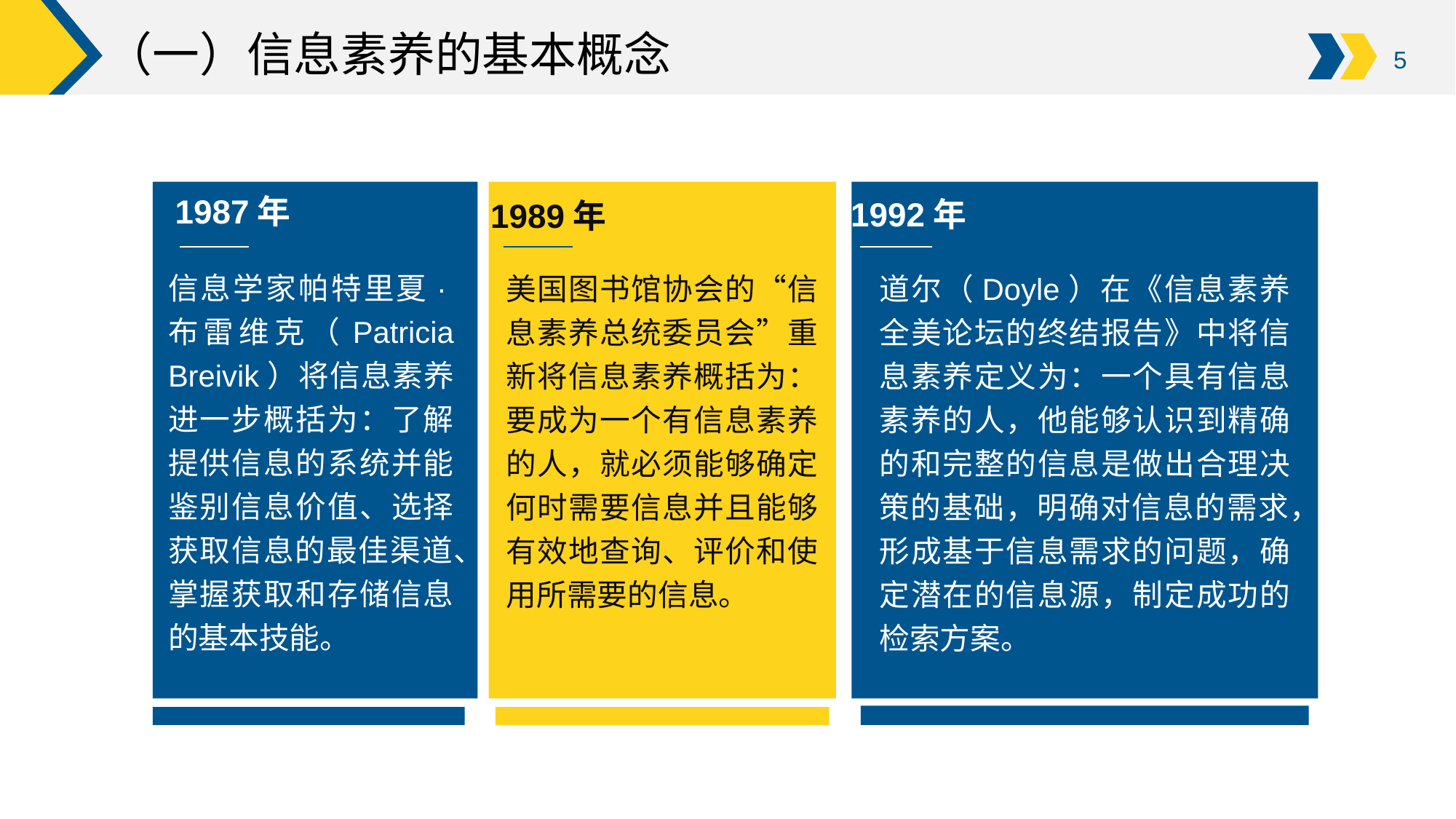

# （一）信息素养的基本概念
1987年
信息学家帕特里夏·布雷维克（Patricia Breivik）将信息素养进一步概括为：了解提供信息的系统并能鉴别信息价值、选择获取信息的最佳渠道、掌握获取和存储信息的基本技能。
1992年
道尔（Doyle）在《信息素养全美论坛的终结报告》中将信息素养定义为：一个具有信息素养的人，他能够认识到精确的和完整的信息是做出合理决策的基础，明确对信息的需求，形成基于信息需求的问题，确定潜在的信息源，制定成功的检索方案。

1989年
美国图书馆协会的“信息素养总统委员会”重新将信息素养概括为：要成为一个有信息素养的人，就必须能够确定何时需要信息并且能够有效地查询、评价和使用所需要的信息。